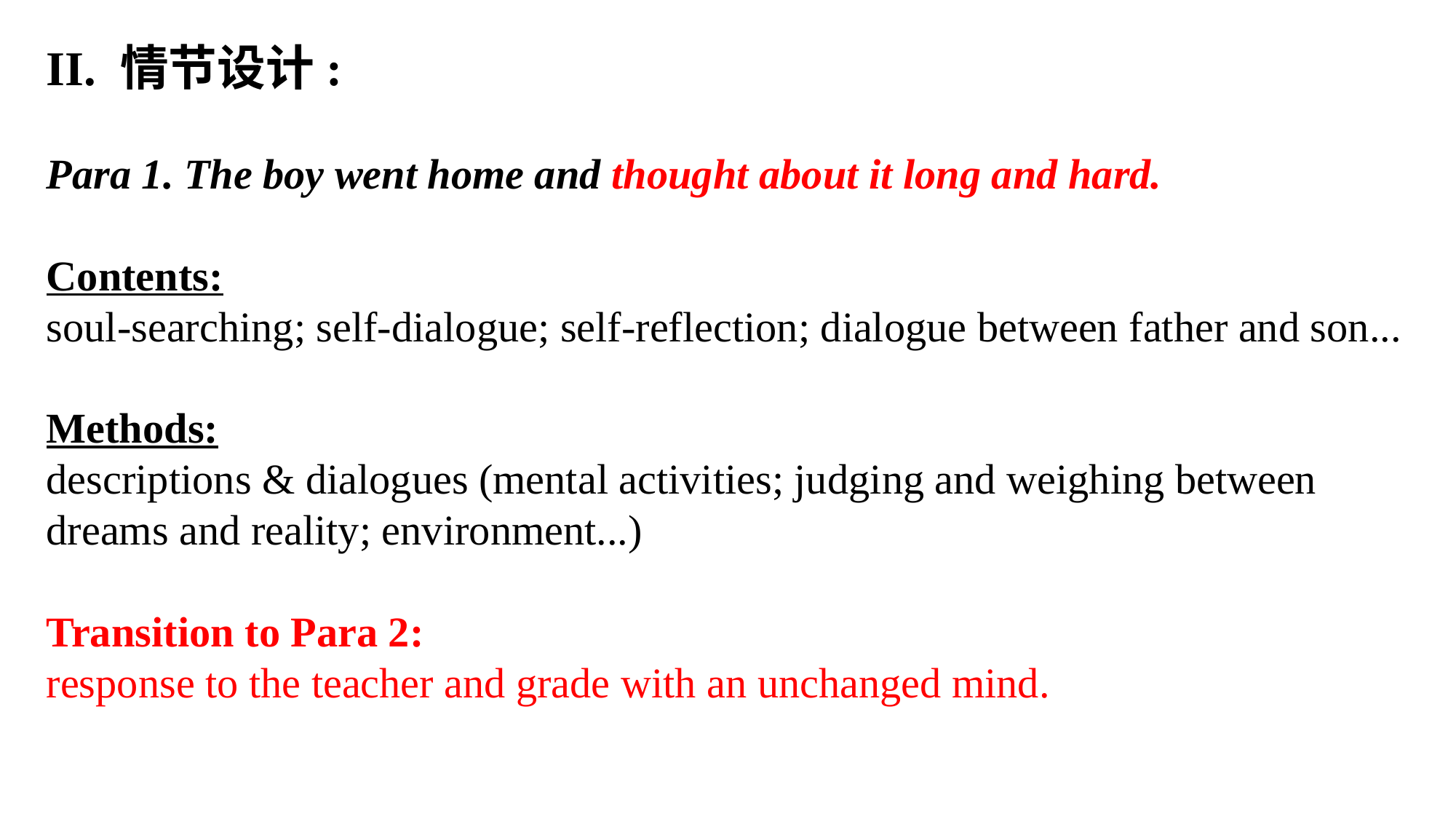

II. 情节设计:

Para 1. The boy went home and thought about it long and hard.

Contents:
soul-searching; self-dialogue; self-reflection; dialogue between father and son...

Methods:
descriptions & dialogues (mental activities; judging and weighing between dreams and reality; environment...)

Transition to Para 2:
response to the teacher and grade with an unchanged mind.